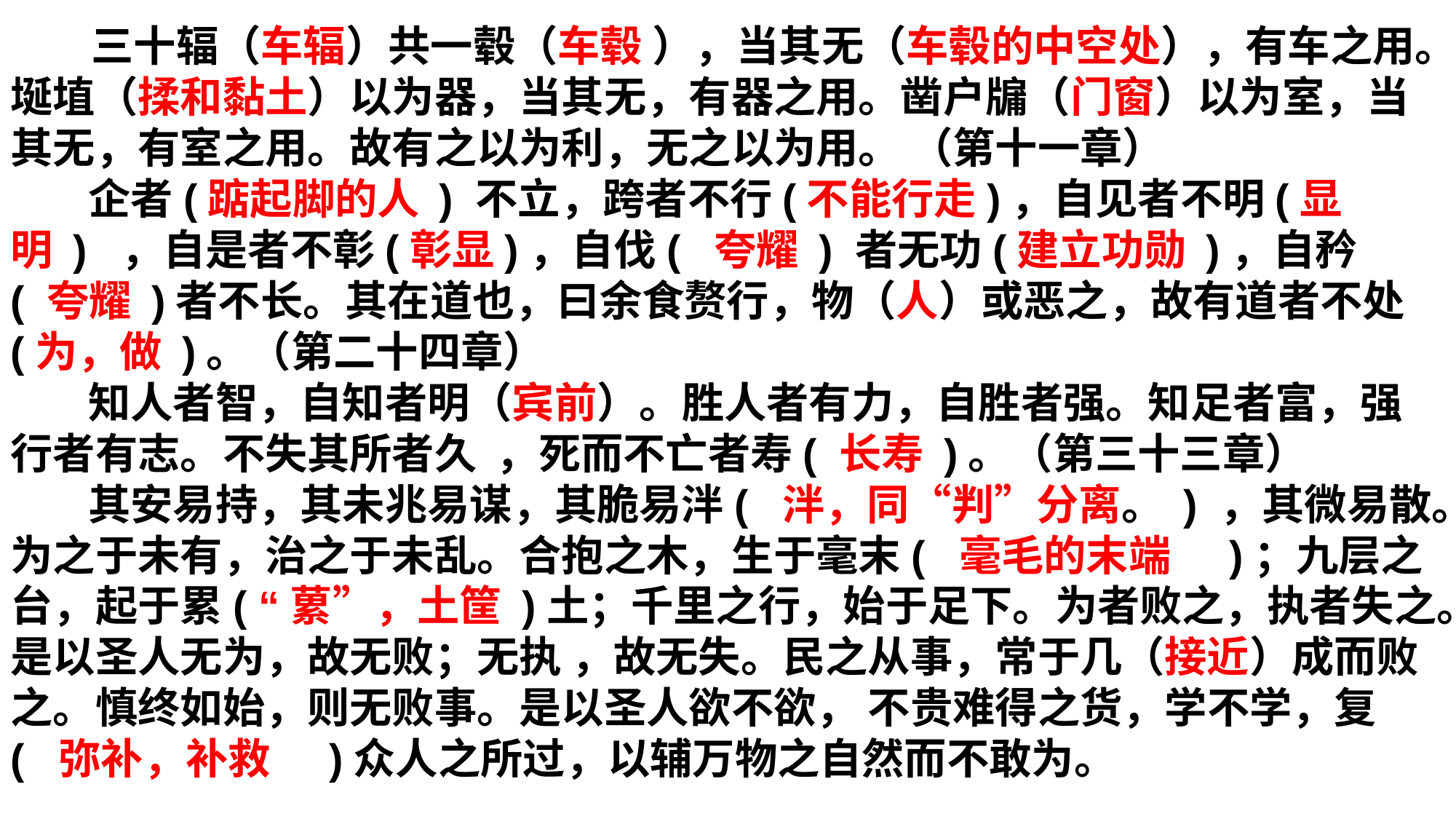

三十辐（车辐）共一毂（车毂 ），当其无（车毂的中空处），有车之用。埏埴（揉和黏土）以为器，当其无，有器之用。凿户牖（门窗）以为室，当其无，有室之用。故有之以为利，无之以为用。 （第十一章）
       企者(踮起脚的人 ) 不立，跨者不行(不能行走)，自见者不明(显明 )  ，自是者不彰(彰显)，自伐(  夸耀 ) 者无功(建立功勋 )，自矜( 夸耀 )者不长。其在道也，曰余食赘行，物（人）或恶之，故有道者不处(为，做 )。（第二十四章）
       知人者智，自知者明（宾前）。胜人者有力，自胜者强。知足者富，强行者有志。不失其所者久  ，死而不亡者寿( 长寿 )。（第三十三章）
       其安易持，其未兆易谋，其脆易泮(  泮，同“判”分离。 ) ，其微易散。为之于未有，治之于未乱。合抱之木，生于毫末(  毫毛的末端     )；九层之台，起于累( “蔂”，土筐 )土；千里之行，始于足下。为者败之，执者失之。是以圣人无为，故无败；无执 ，故无失。民之从事，常于几（接近）成而败之。慎终如始，则无败事。是以圣人欲不欲， 不贵难得之货，学不学，复(  弥补，补救     )众人之所过，以辅万物之自然而不敢为。